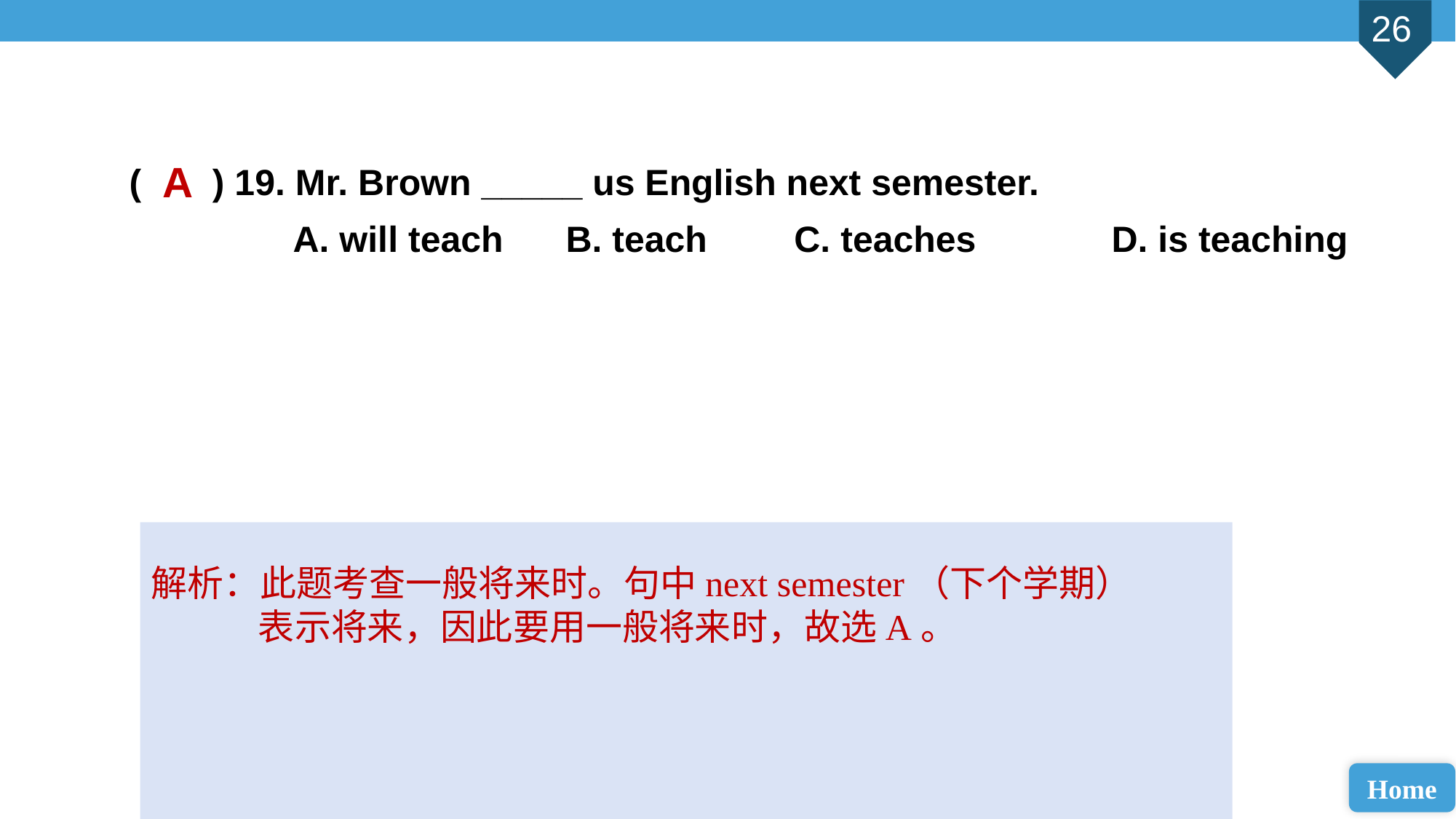

(       ) 19. Mr. Brown _____ us English next semester.
A. will teach 	B. teach	 C. teaches 		D. is teaching
A

解析：此题考查一般将来时。句中next semester（下个学期）表示将来，因此要用一般将来时，故选A。